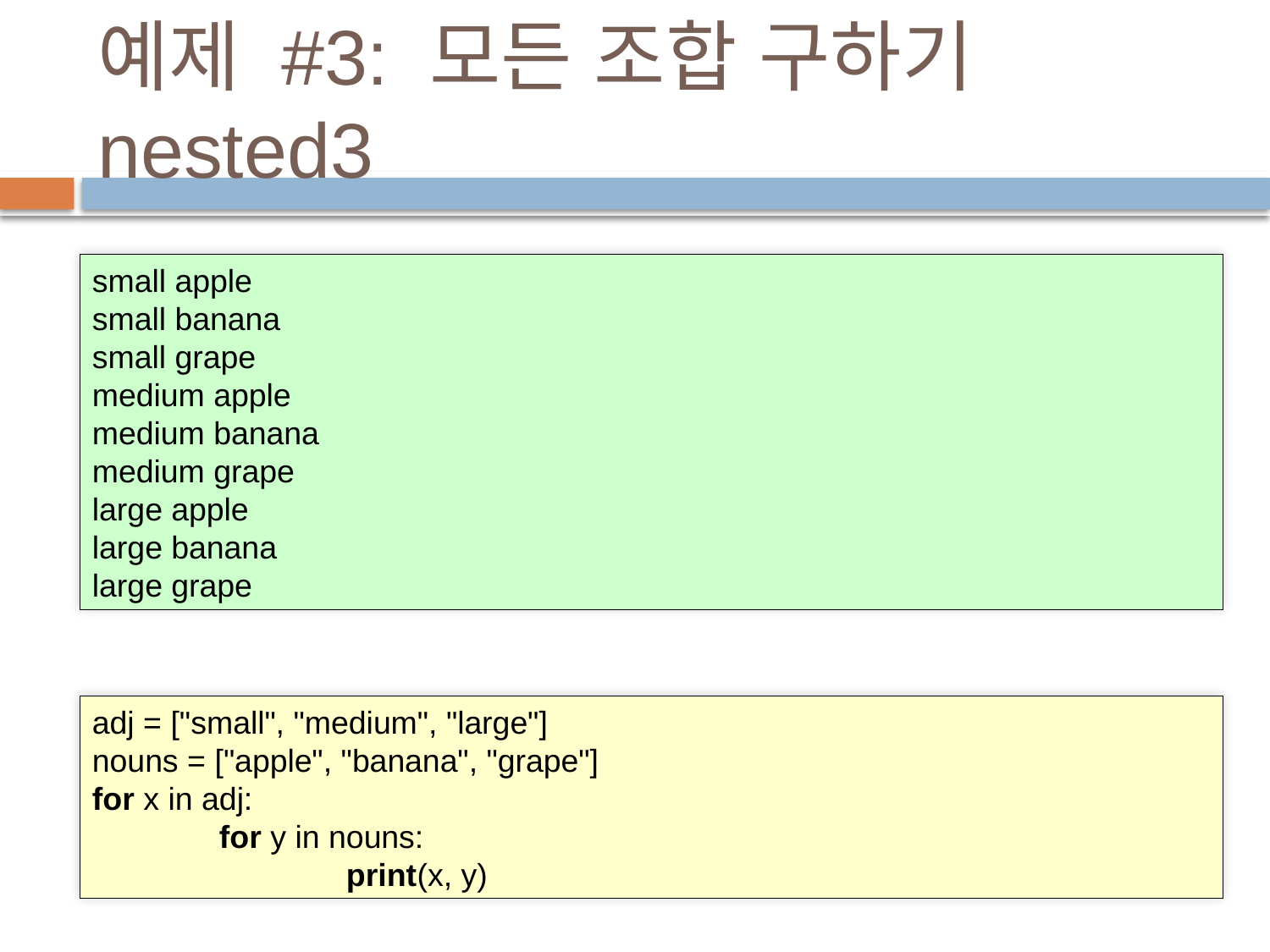

# 예제 #3: 모든 조합 구하기 nested3
small apple
small banana
small grape
medium apple
medium banana
medium grape
large apple
large banana
large grape
adj = ["small", "medium", "large"]
nouns = ["apple", "banana", "grape"]
for x in adj:
	for y in nouns:
		print(x, y)